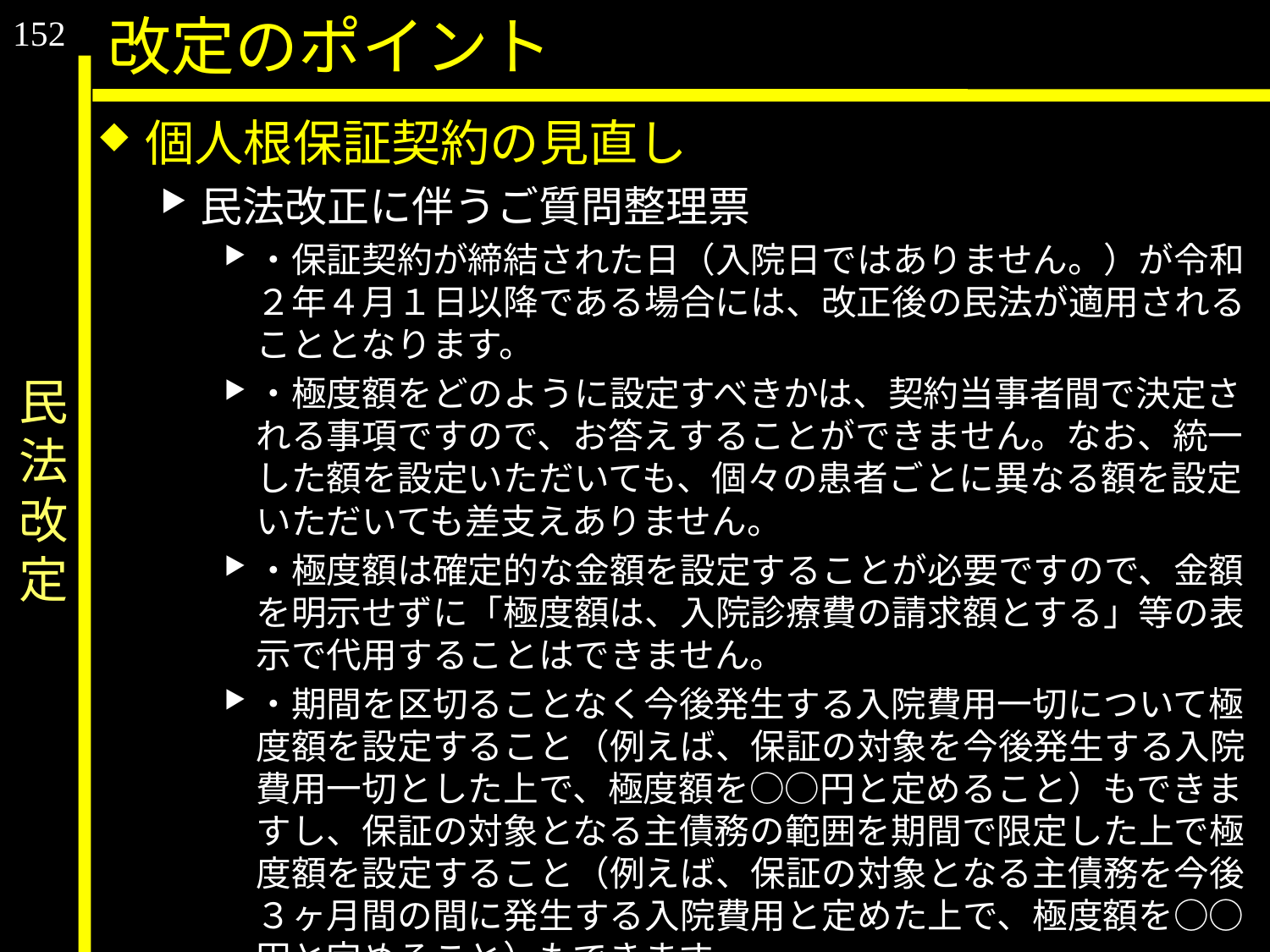

152
改定のポイント

個人根保証契約の見直し
民法改正に伴うご質問整理票
・保証契約が締結された日（入院日ではありません。）が令和２年４月１日以降である場合には、改正後の民法が適用されることとなります。
・極度額をどのように設定すべきかは、契約当事者間で決定される事項ですので、お答えすることができません。なお、統一した額を設定いただいても、個々の患者ごとに異なる額を設定いただいても差支えありません。
・極度額は確定的な金額を設定することが必要ですので、金額を明示せずに「極度額は、入院診療費の請求額とする」等の表示で代用することはできません。
・期間を区切ることなく今後発生する入院費用一切について極度額を設定すること（例えば、保証の対象を今後発生する入院費用一切とした上で、極度額を○○円と定めること）もできますし、保証の対象となる主債務の範囲を期間で限定した上で極度額を設定すること（例えば、保証の対象となる主債務を今後３ヶ月間の間に発生する入院費用と定めた上で、極度額を○○円と定めること）もできます。
民法改定